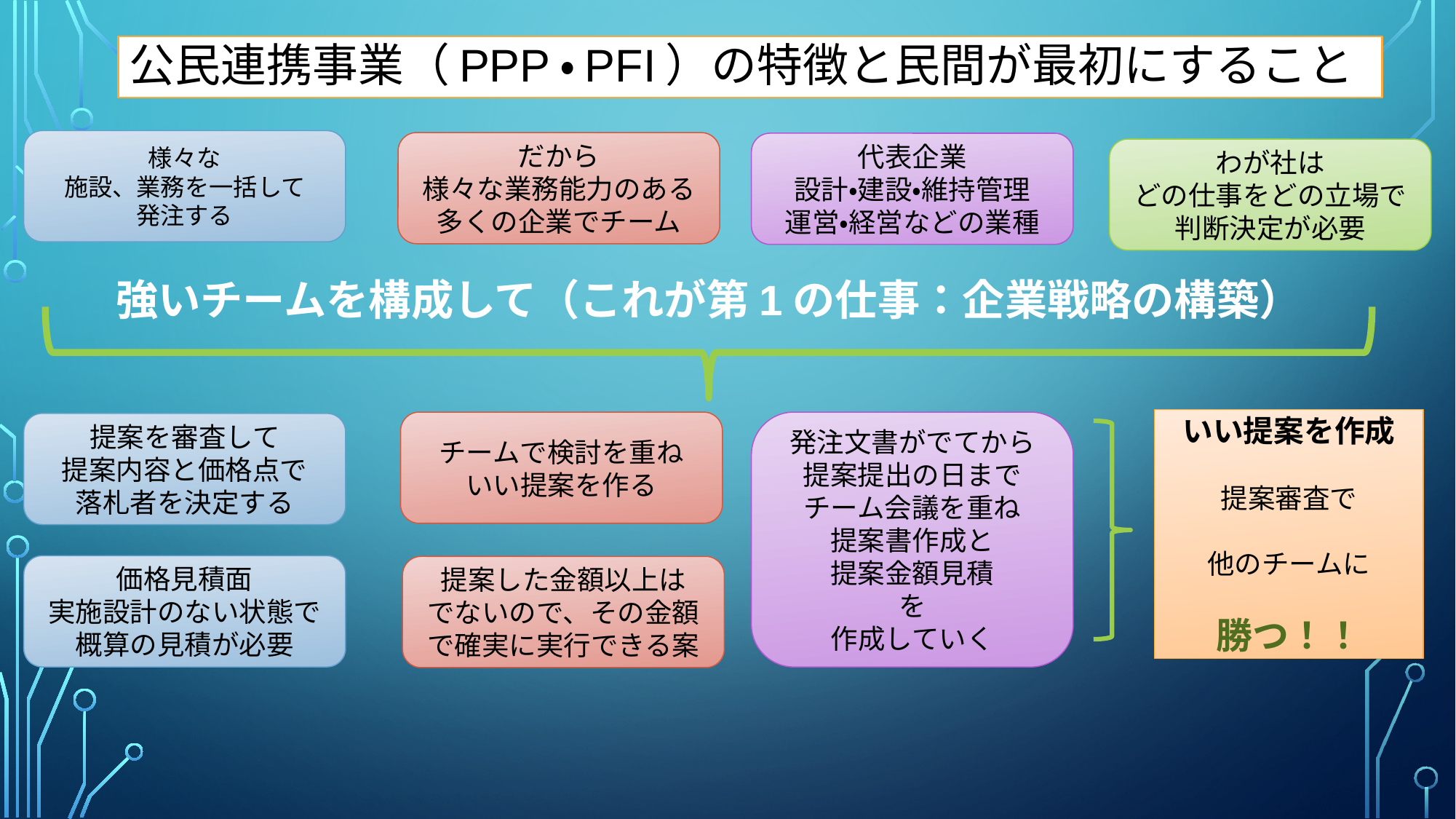

# 公民連携事業（PPP・PFI）の特徴と民間が最初にすること
様々な
施設、業務を一括して
発注する
だから
様々な業務能力のある
多くの企業でチーム
代表企業
設計・建設・維持管理
運営・経営などの業種
わが社は
どの仕事をどの立場で
判断決定が必要
強いチームを構成して（これが第1の仕事：企業戦略の構築）
いい提案を作成

提案審査で

他のチームに

勝つ！！
チームで検討を重ね
いい提案を作る
発注文書がでてから
提案提出の日まで
チーム会議を重ね
提案書作成と
提案金額見積
を
作成していく
提案を審査して
提案内容と価格点で
落札者を決定する

価格見積面
実施設計のない状態で
概算の見積が必要
提案した金額以上は
でないので、その金額で確実に実行できる案